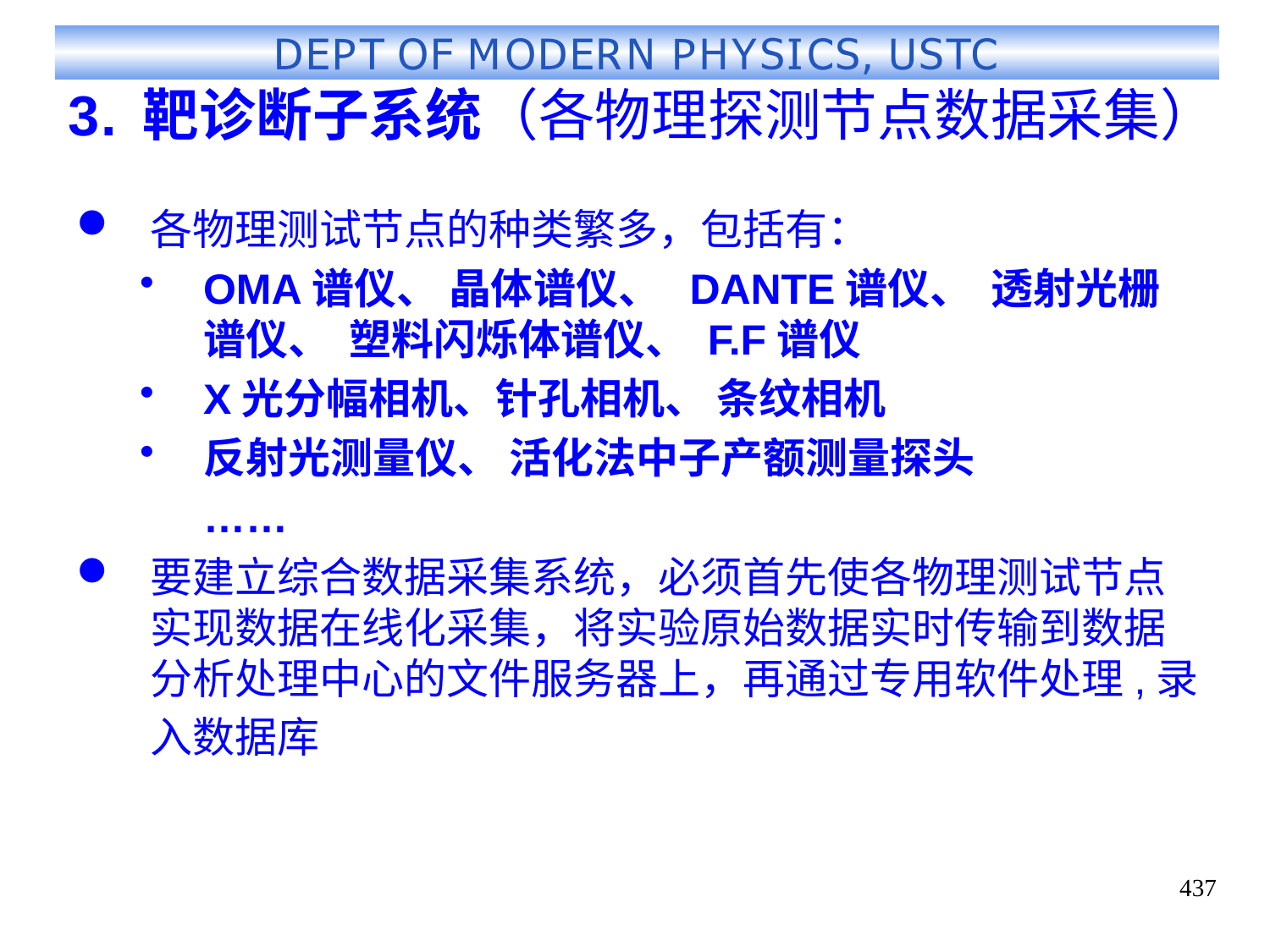

# 靶诊断子系统（各物理探测节点数据采集）
各物理测试节点的种类繁多，包括有：
OMA谱仪、 晶体谱仪、  DANTE谱仪、  透射光栅谱仪、  塑料闪烁体谱仪、 F.F谱仪
X光分幅相机、针孔相机、 条纹相机
反射光测量仪、 活化法中子产额测量探头
   	……
要建立综合数据采集系统，必须首先使各物理测试节点实现数据在线化采集，将实验原始数据实时传输到数据分析处理中心的文件服务器上，再通过专用软件处理,录入数据库
437